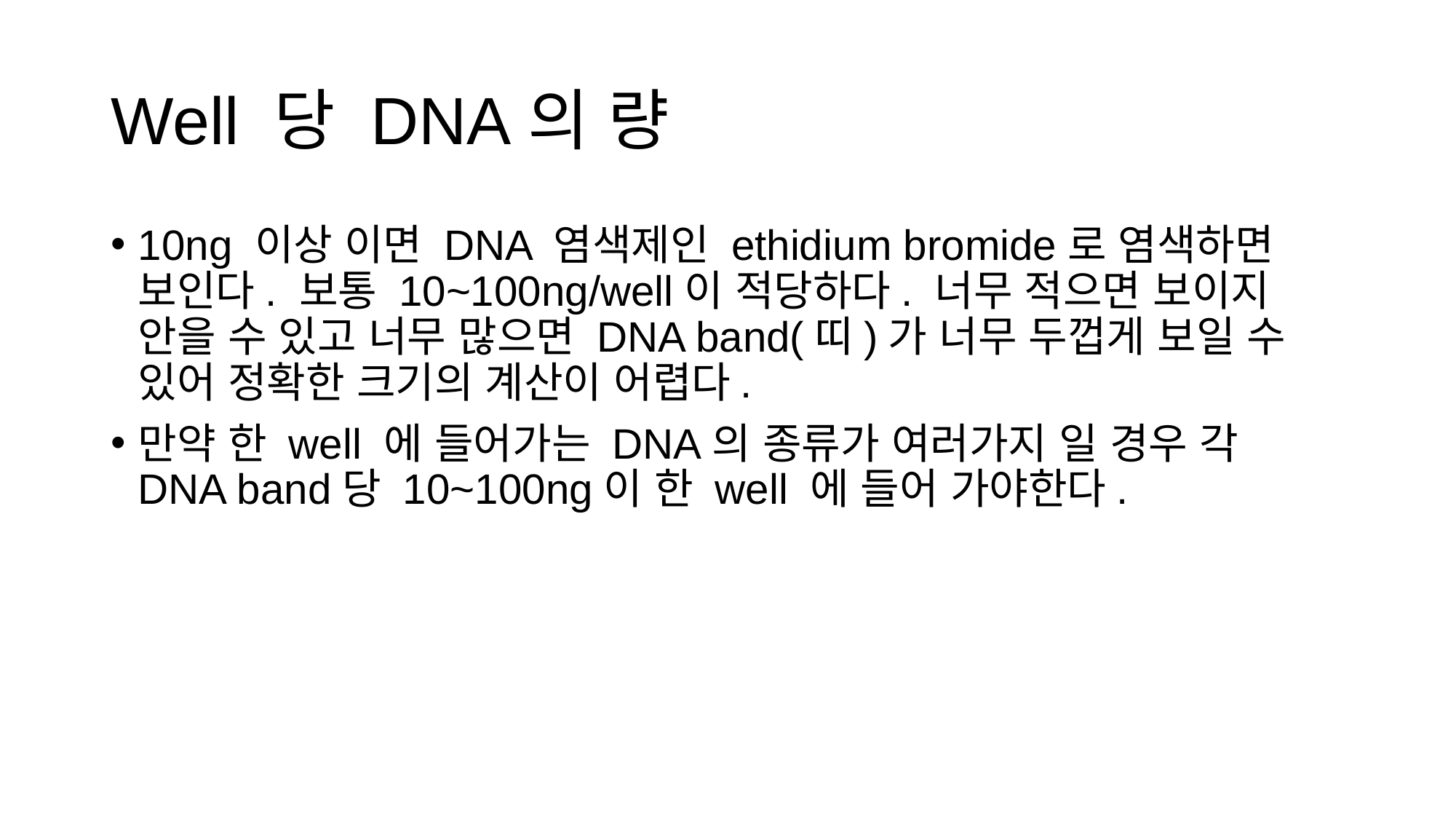

# Well 당 DNA의 량
10ng 이상 이면 DNA 염색제인 ethidium bromide로 염색하면 보인다. 보통 10~100ng/well이 적당하다. 너무 적으면 보이지 안을 수 있고 너무 많으면 DNA band(띠)가 너무 두껍게 보일 수 있어 정확한 크기의 계산이 어렵다.
만약 한 well 에 들어가는 DNA의 종류가 여러가지 일 경우 각 DNA band당 10~100ng이 한 well 에 들어 가야한다.